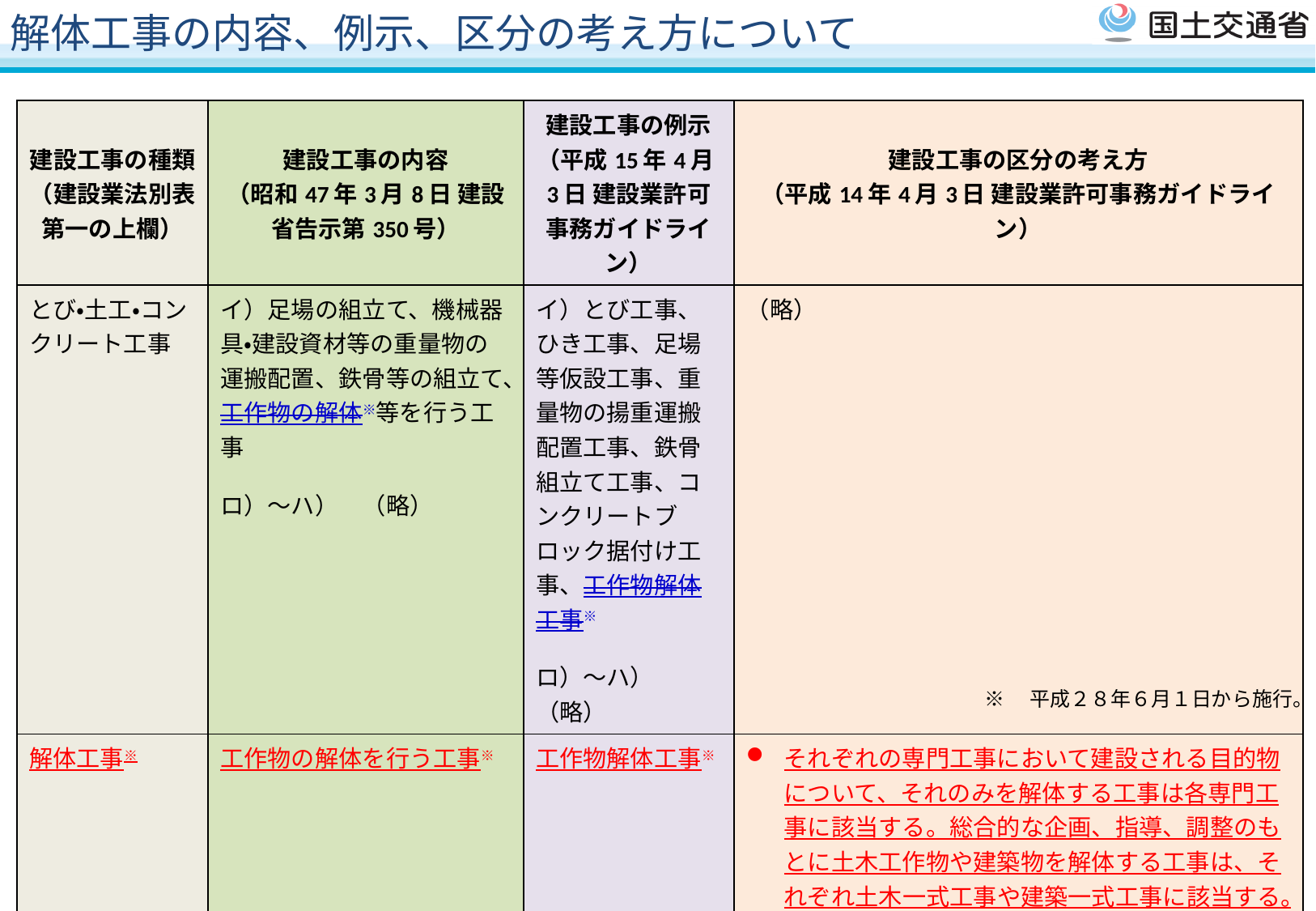

解体工事の内容、例示、区分の考え方について
| 建設工事の種類 （建設業法別表第一の上欄） | 建設工事の内容 （昭和47年3月8日 建設省告示第350号） | 建設工事の例示 （平成15年4月3日 建設業許可事務ガイドライン） | 建設工事の区分の考え方 （平成14年4月3日 建設業許可事務ガイドライン） |
| --- | --- | --- | --- |
| とび・土工・コンクリート工事 | イ）足場の組立て、機械器具・建設資材等の重量物の運搬配置、鉄骨等の組立て、工作物の解体※等を行う工事 ロ）～ハ）　（略） | イ）とび工事、ひき工事、足場等仮設工事、重量物の揚重運搬配置工事、鉄骨組立て工事、コンクリートブロック据付け工事、工作物解体工事※ ロ）～ハ）　（略） | （略） |
| 解体工事※ | 工作物の解体を行う工事※ | 工作物解体工事※ | それぞれの専門工事において建設される目的物について、それのみを解体する工事は各専門工事に該当する。総合的な企画、指導、調整のもとに土木工作物や建築物を解体する工事は、それぞれ土木一式工事や建築一式工事に該当する。※ |
※　平成２８年６月１日から施行。